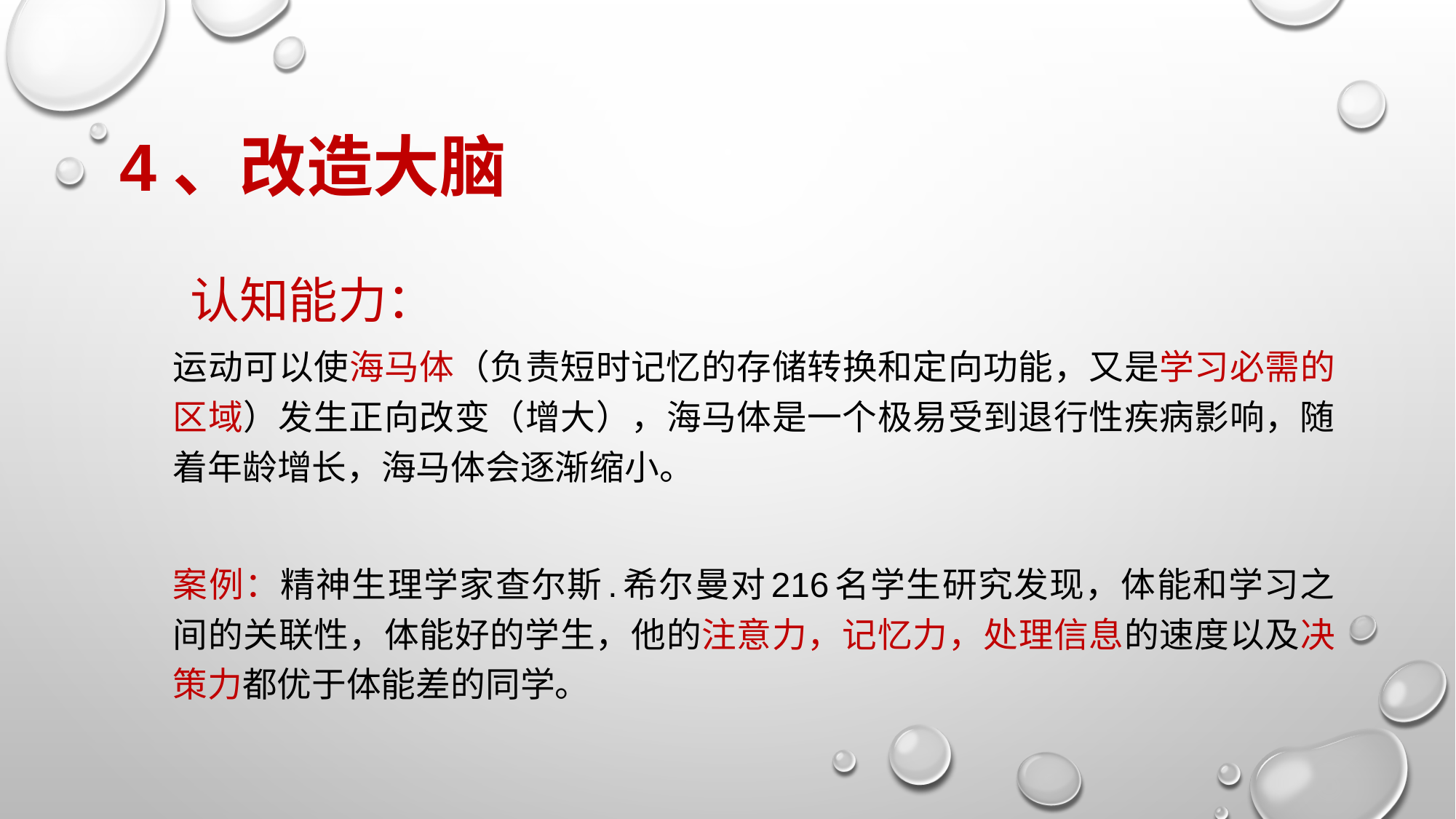

# 4、改造大脑
 认知能力：
运动可以使海马体（负责短时记忆的存储转换和定向功能，又是学习必需的区域）发生正向改变（增大），海马体是一个极易受到退行性疾病影响，随着年龄增长，海马体会逐渐缩小。

案例：精神生理学家查尔斯.希尔曼对216名学生研究发现，体能和学习之间的关联性，体能好的学生，他的注意力，记忆力，处理信息的速度以及决策力都优于体能差的同学。